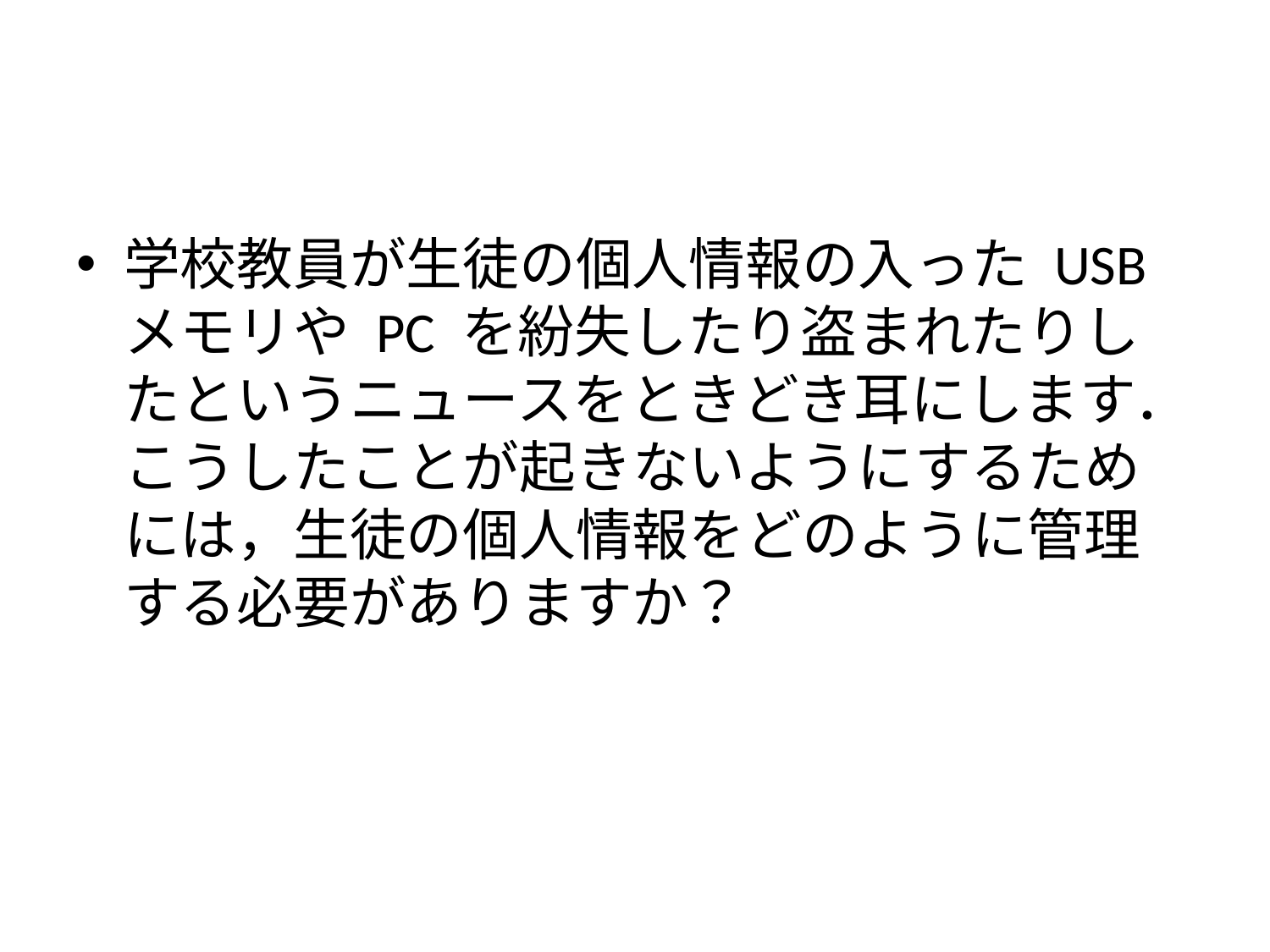

#
学校教員が生徒の個人情報の入った USB メモリや PC を紛失したり盗まれたりしたというニュースをときどき耳にします．こうしたことが起きないようにするためには，生徒の個人情報をどのように管理する必要がありますか？